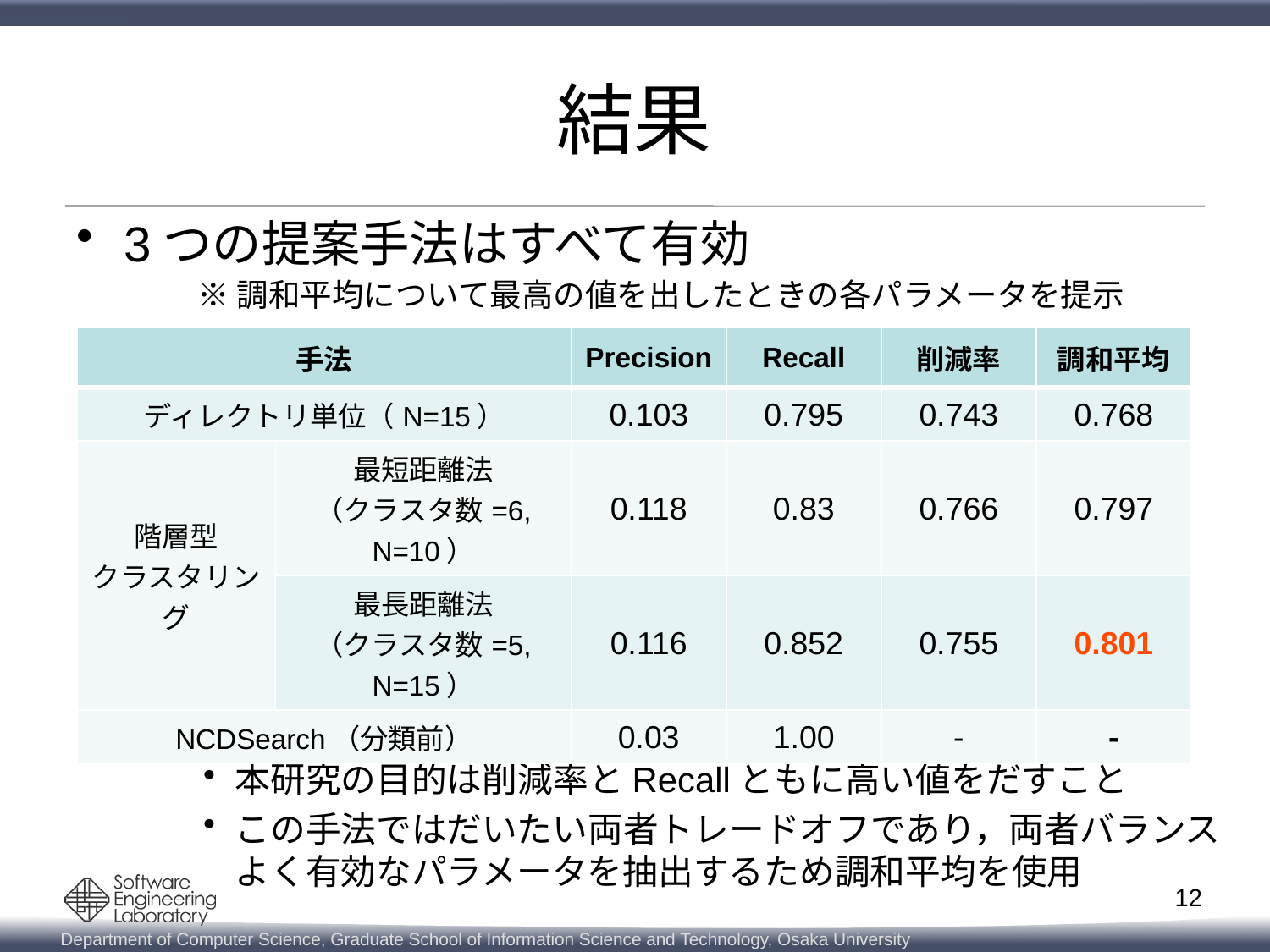

# 結果
3つの提案手法はすべて有効

最長距離法が最も有効
3つの手法を調和平均について比較
本研究の目的は削減率とRecallともに高い値をだすこと
この手法ではだいたい両者トレードオフであり，両者バランスよく有効なパラメータを抽出するため調和平均を使用

※調和平均について最高の値を出したときの各パラメータを提示
| 手法 |  | Precision | Recall | 削減率 | 調和平均 |
| --- | --- | --- | --- | --- | --- |
| ディレクトリ単位（N=15） |  | 0.103 | 0.795 | 0.743 | 0.768 |
| 階層型 クラスタリング | 最短距離法 （クラスタ数=6, N=10） | 0.118 | 0.83 | 0.766 | 0.797 |
|  | 最長距離法 （クラスタ数=5, N=15） | 0.116 | 0.852 | 0.755 | 0.801 |
| NCDSearch（分類前） |  | 0.03 | 1.00 | - | - |
12